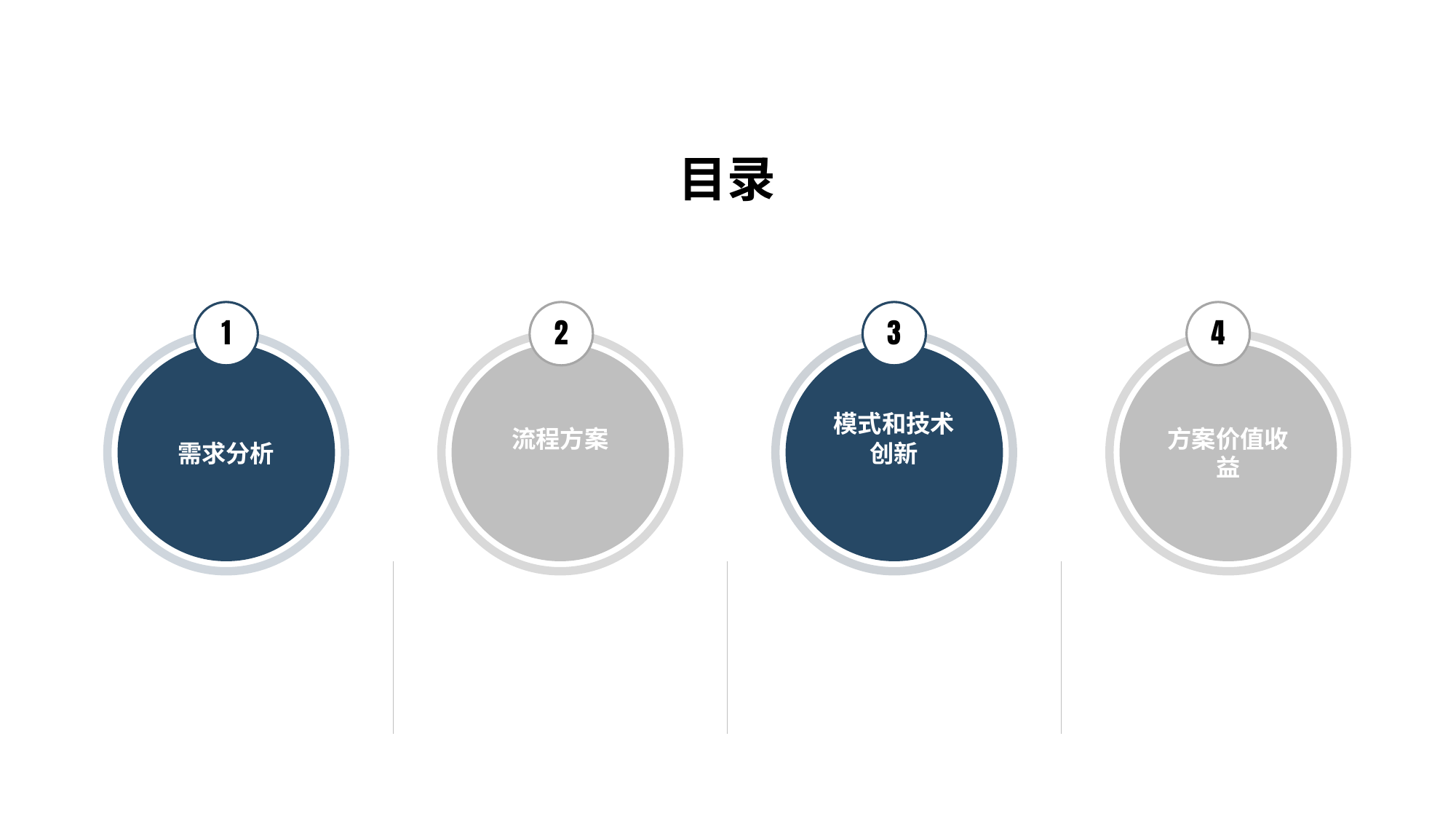

目录
1

需求分析
2

流程方案

3

模式和技术创新

4

方案价值收益